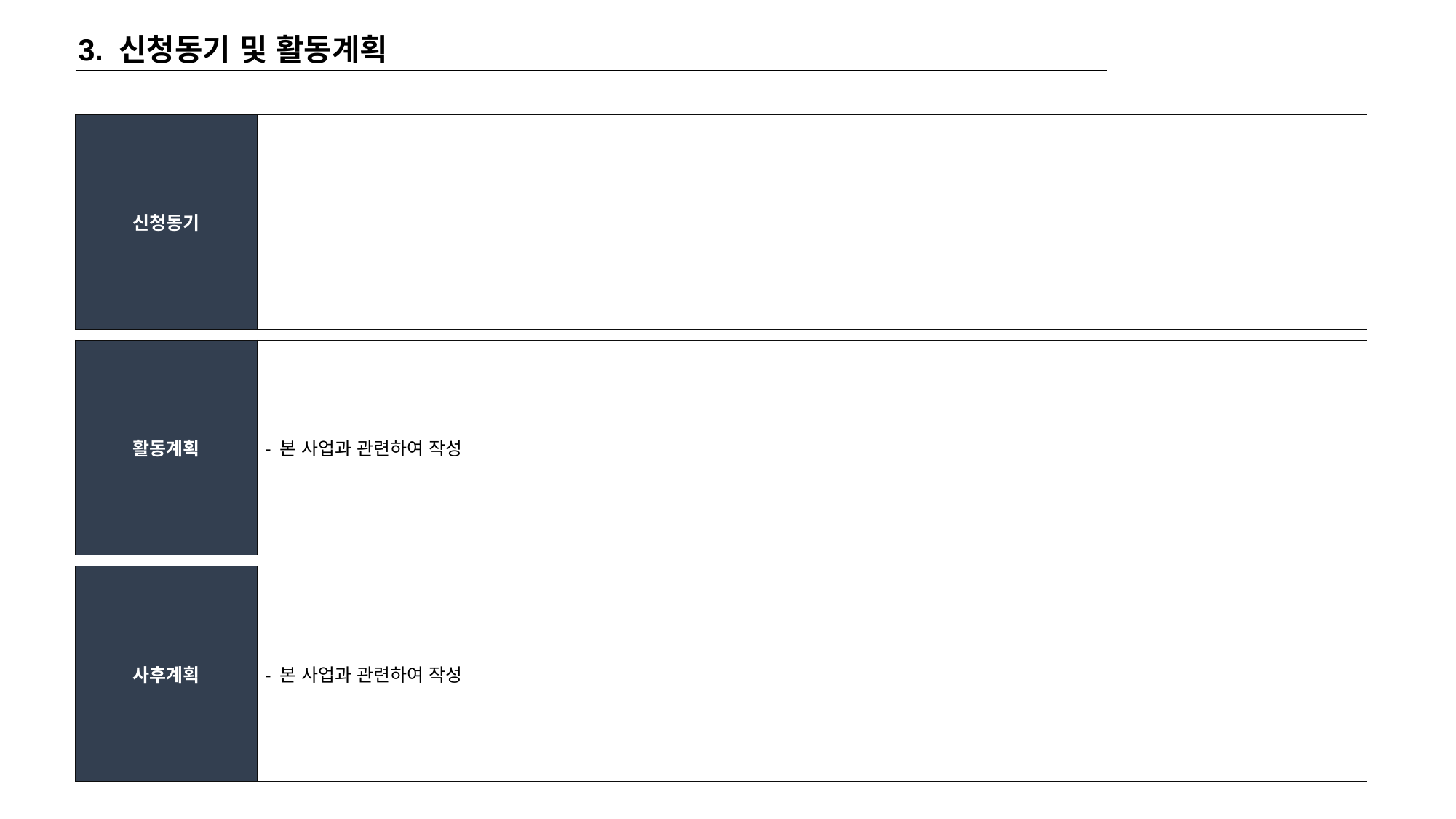

3. 신청동기 및 활동계획
| 신청동기 |  |
| --- | --- |
| 활동계획 | - 본 사업과 관련하여 작성 |
| --- | --- |
| 사후계획 | - 본 사업과 관련하여 작성 |
| --- | --- |